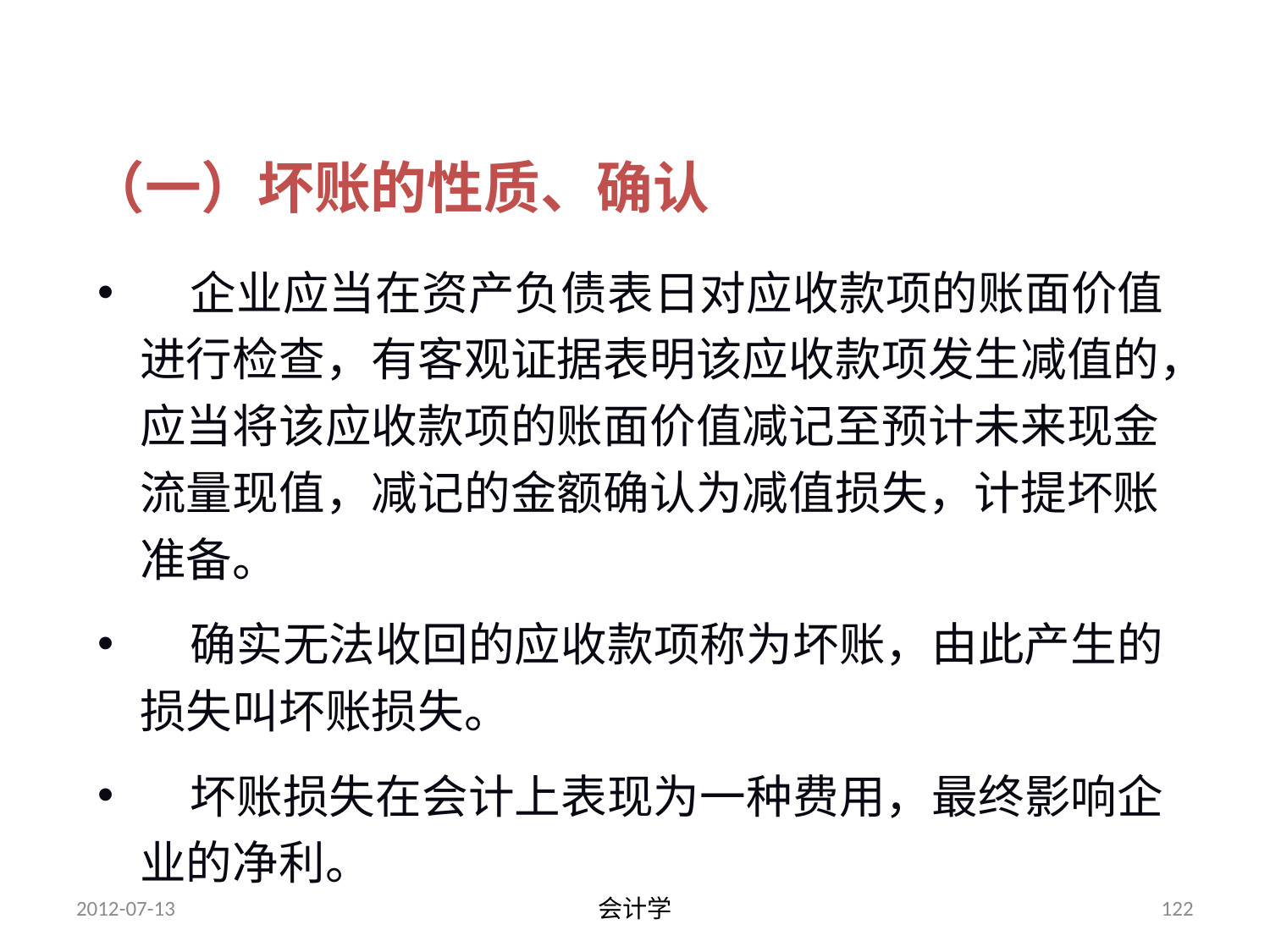

# 三、应收款项的减值
（一）坏账的性质、确认
    企业应当在资产负债表日对应收款项的账面价值进行检查，有客观证据表明该应收款项发生减值的，应当将该应收款项的账面价值减记至预计未来现金流量现值，减记的金额确认为减值损失，计提坏账准备。
    确实无法收回的应收款项称为坏账，由此产生的损失叫坏账损失。
    坏账损失在会计上表现为一种费用，最终影响企业的净利。
2012-07-13
会计学
122